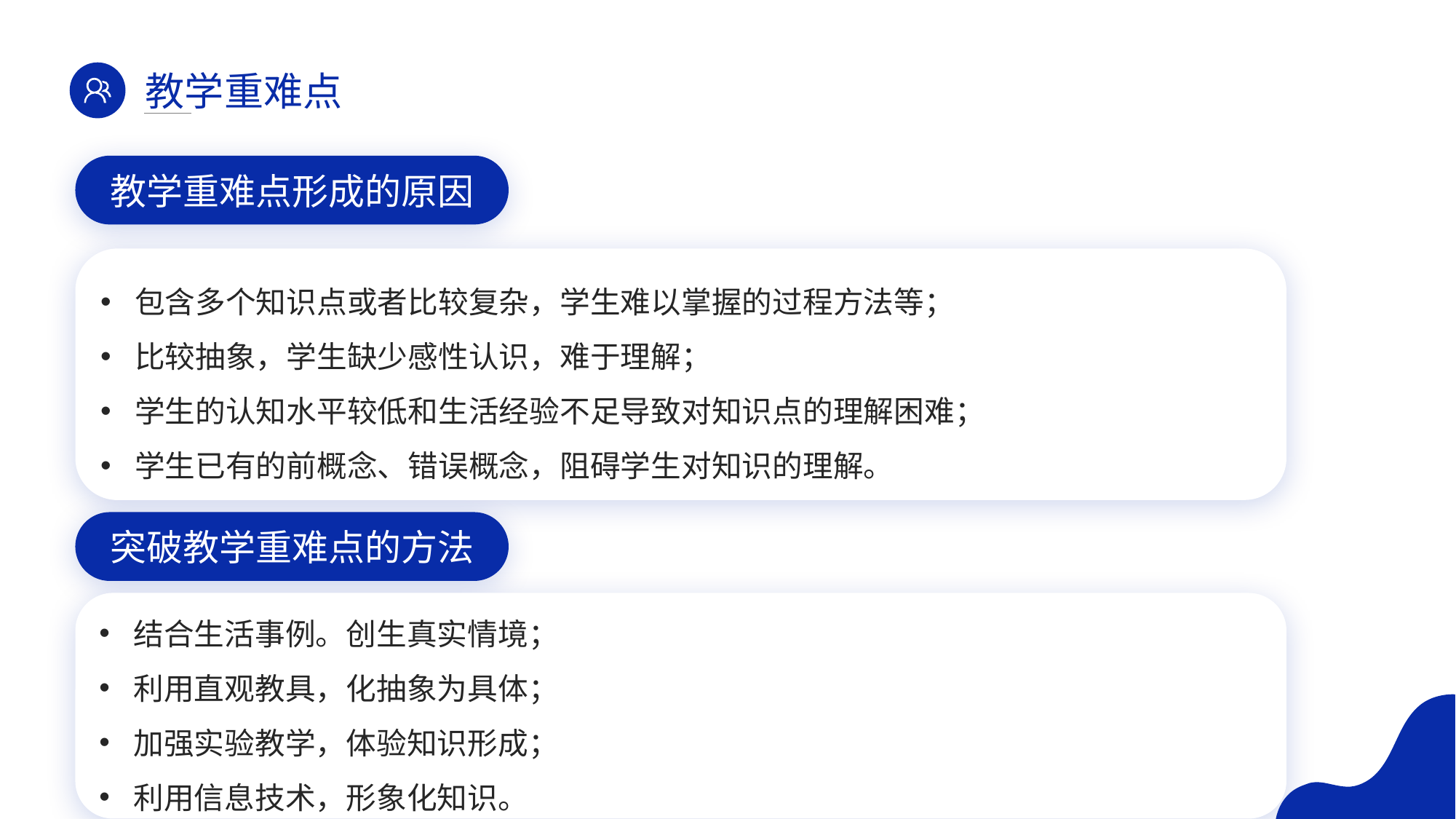

教学重难点
教学重难点形成的原因
包含多个知识点或者比较复杂，学生难以掌握的过程方法等；
比较抽象，学生缺少感性认识，难于理解；
学生的认知水平较低和生活经验不足导致对知识点的理解困难；
学生已有的前概念、错误概念，阻碍学生对知识的理解。
突破教学重难点的方法
结合生活事例。创生真实情境；
利用直观教具，化抽象为具体；
加强实验教学，体验知识形成；
利用信息技术，形象化知识。